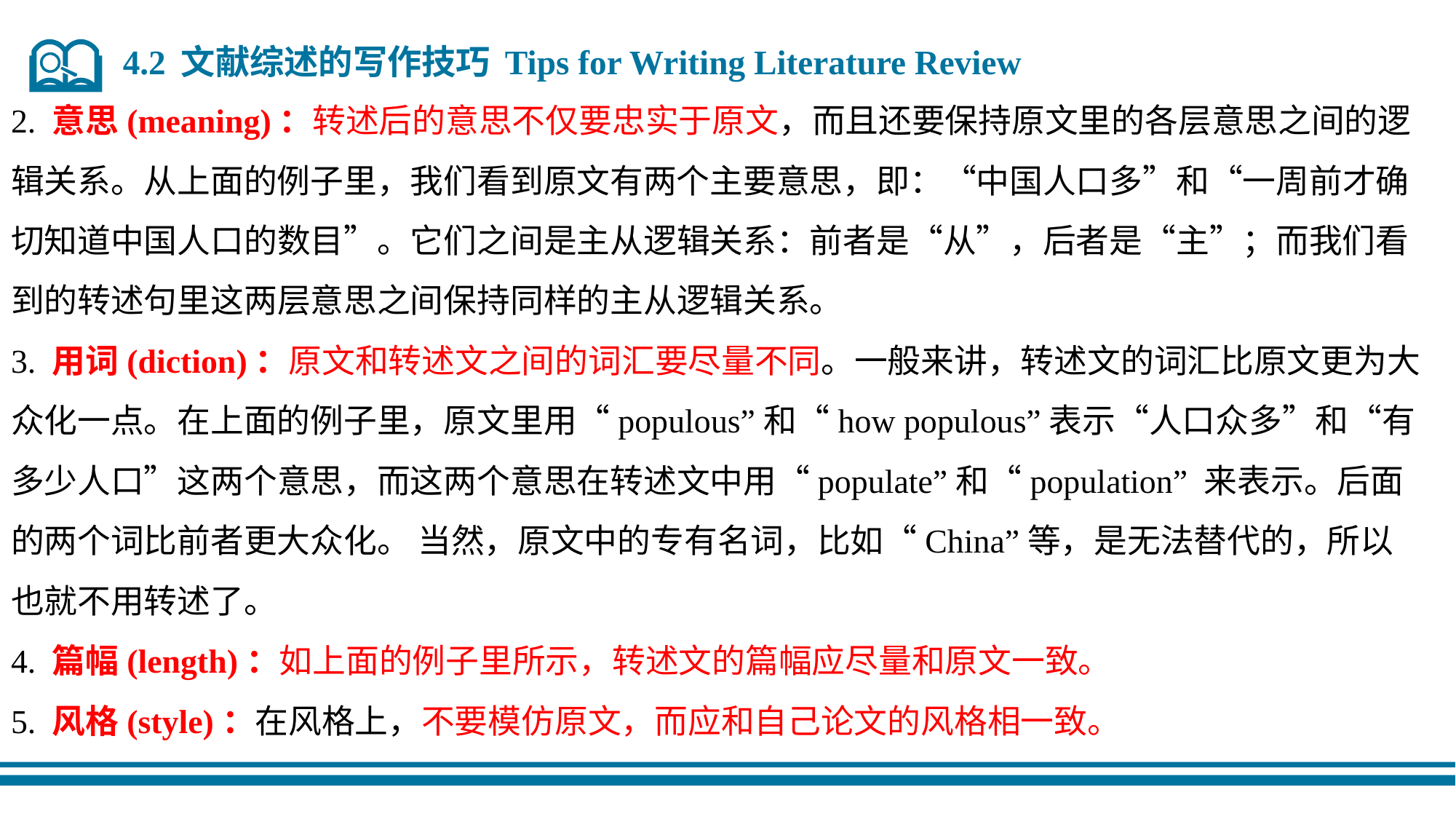

4.2 文献综述的写作技巧 Tips for Writing Literature Review
2. 意思(meaning)：转述后的意思不仅要忠实于原文，而且还要保持原文里的各层意思之间的逻辑关系。从上面的例子里，我们看到原文有两个主要意思，即：“中国人口多”和“一周前才确切知道中国人口的数目”。它们之间是主从逻辑关系：前者是“从”，后者是“主”；而我们看到的转述句里这两层意思之间保持同样的主从逻辑关系。
3. 用词(diction)：原文和转述文之间的词汇要尽量不同。一般来讲，转述文的词汇比原文更为大众化一点。在上面的例子里，原文里用“populous”和“how populous”表示“人口众多”和“有多少人口”这两个意思，而这两个意思在转述文中用“populate”和“population” 来表示。后面的两个词比前者更大众化。 当然，原文中的专有名词，比如“China”等，是无法替代的，所以也就不用转述了。
4. 篇幅(length)：如上面的例子里所示，转述文的篇幅应尽量和原文一致。
5. 风格(style)：在风格上，不要模仿原文，而应和自己论文的风格相一致。